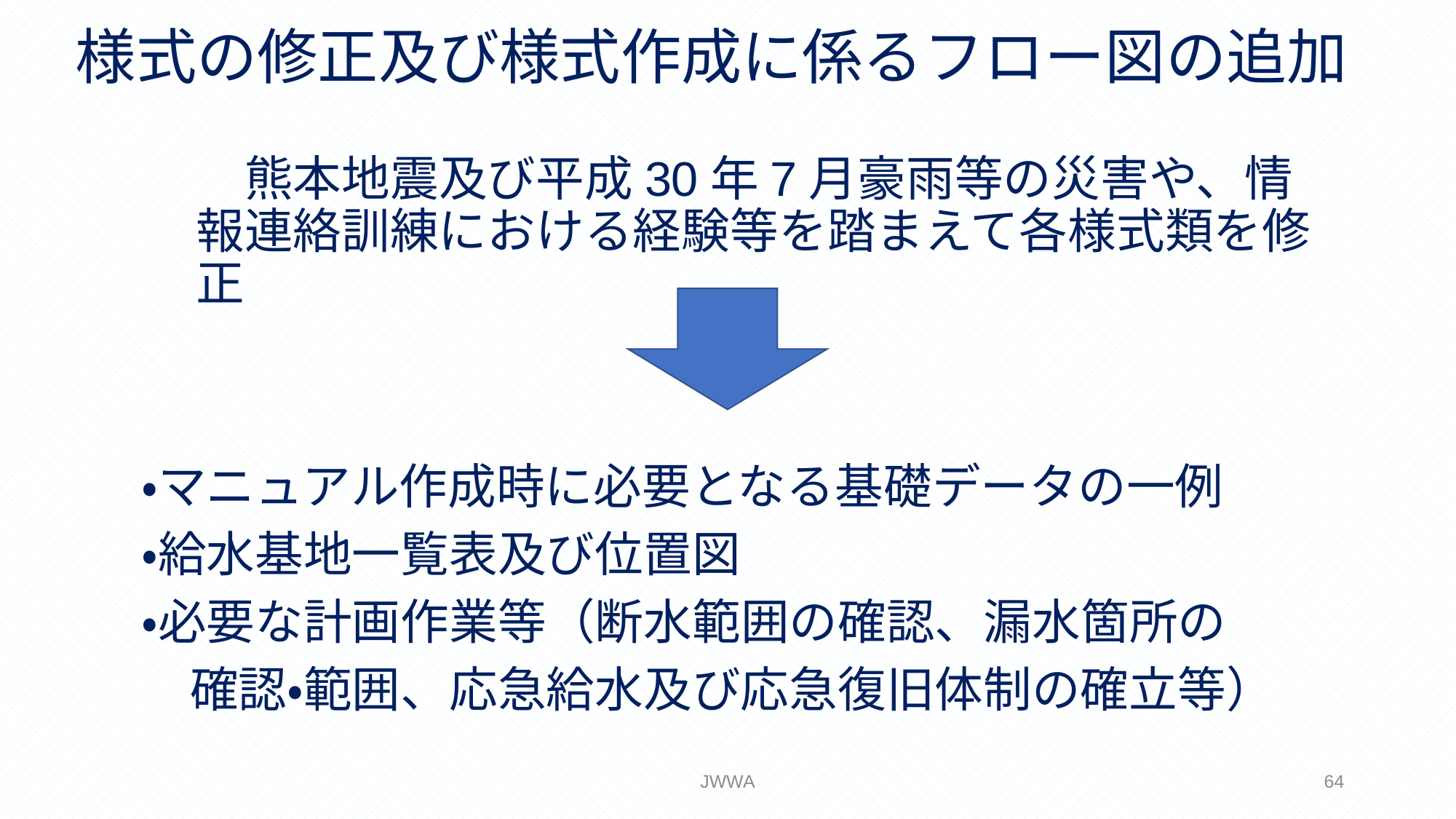

様式の修正及び様式作成に係るフロー図の追加
　熊本地震及び平成30年7月豪雨等の災害や、情報連絡訓練における経験等を踏まえて各様式類を修正

・マニュアル作成時に必要となる基礎データの一例
・給水基地一覧表及び位置図
・必要な計画作業等（断水範囲の確認、漏水箇所の
　確認・範囲、応急給水及び応急復旧体制の確立等）

JWWA
64